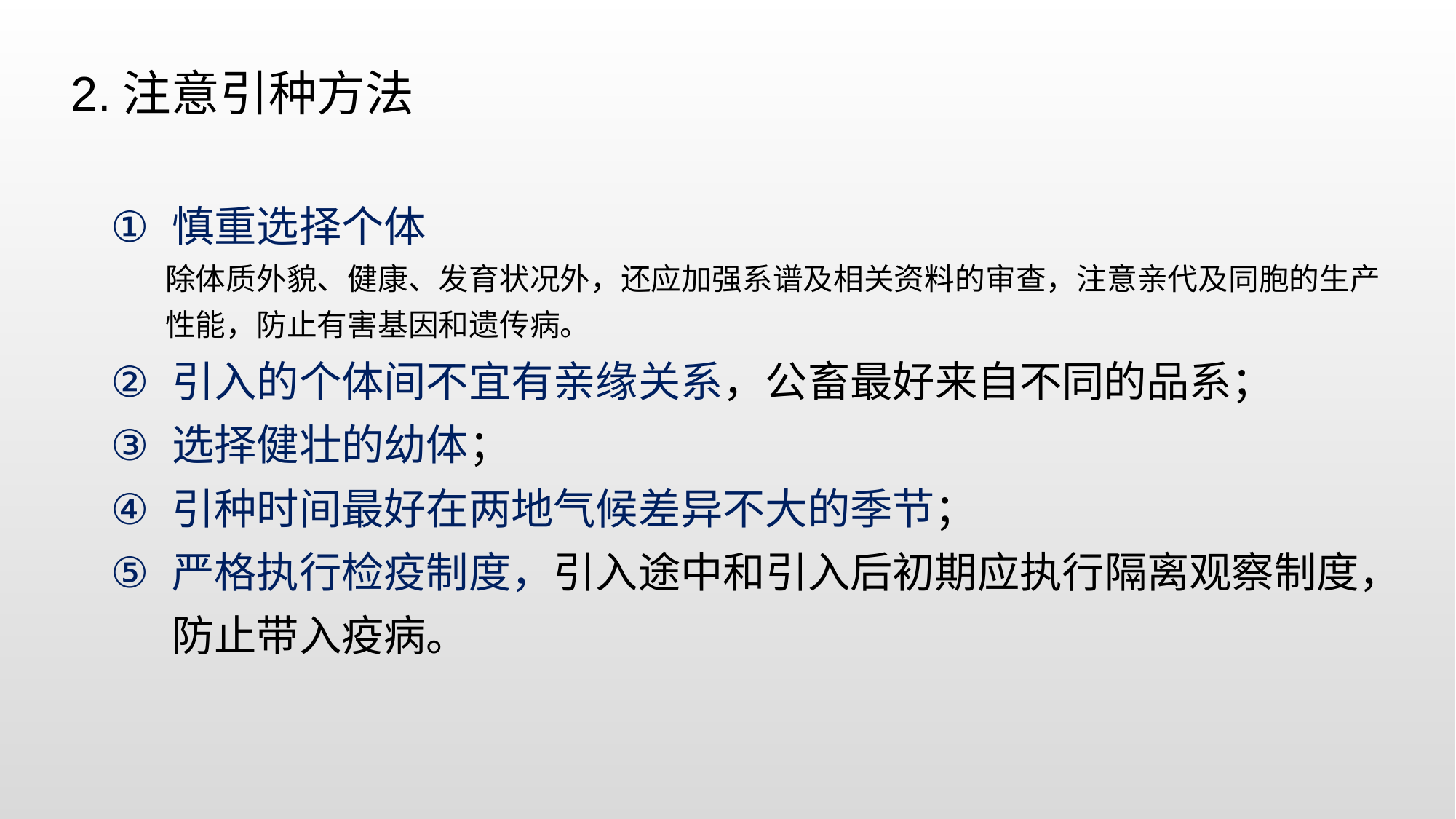

2.注意引种方法
慎重选择个体
除体质外貌、健康、发育状况外，还应加强系谱及相关资料的审查，注意亲代及同胞的生产性能，防止有害基因和遗传病。
引入的个体间不宜有亲缘关系，公畜最好来自不同的品系；
选择健壮的幼体；
引种时间最好在两地气候差异不大的季节；
严格执行检疫制度，引入途中和引入后初期应执行隔离观察制度，防止带入疫病。